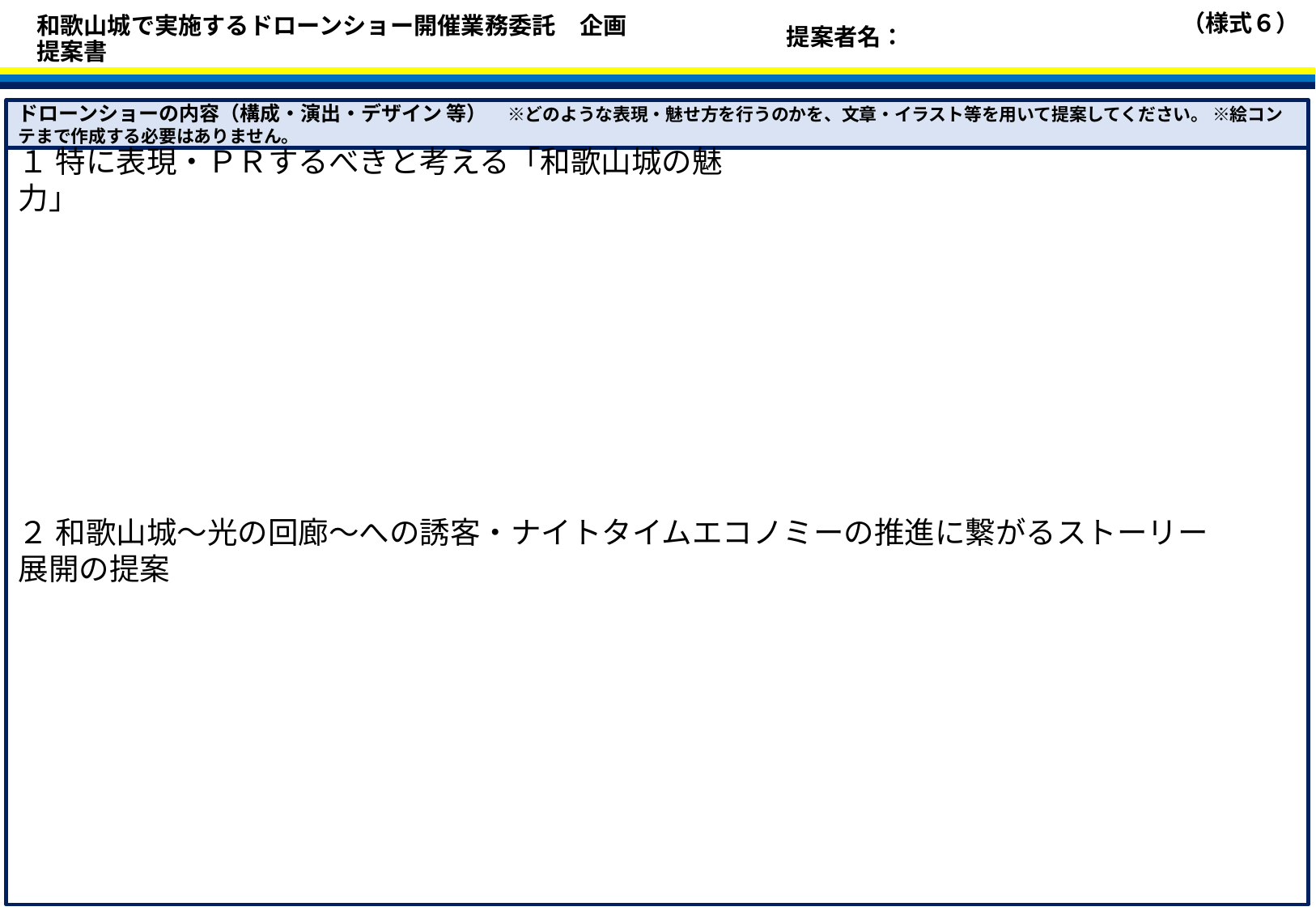

（様式６）
提案者名：
和歌山城で実施するドローンショー開催業務委託　企画提案書
ドローンショーの内容（構成・演出・デザイン 等）　※どのような表現・魅せ方を行うのかを、文章・イラスト等を用いて提案してください。 ※絵コンテまで作成する必要はありません。

１ 特に表現・ＰＲするべきと考える「和歌山城の魅力」
２ 和歌山城～光の回廊～への誘客・ナイトタイムエコノミーの推進に繋がるストーリー展開の提案